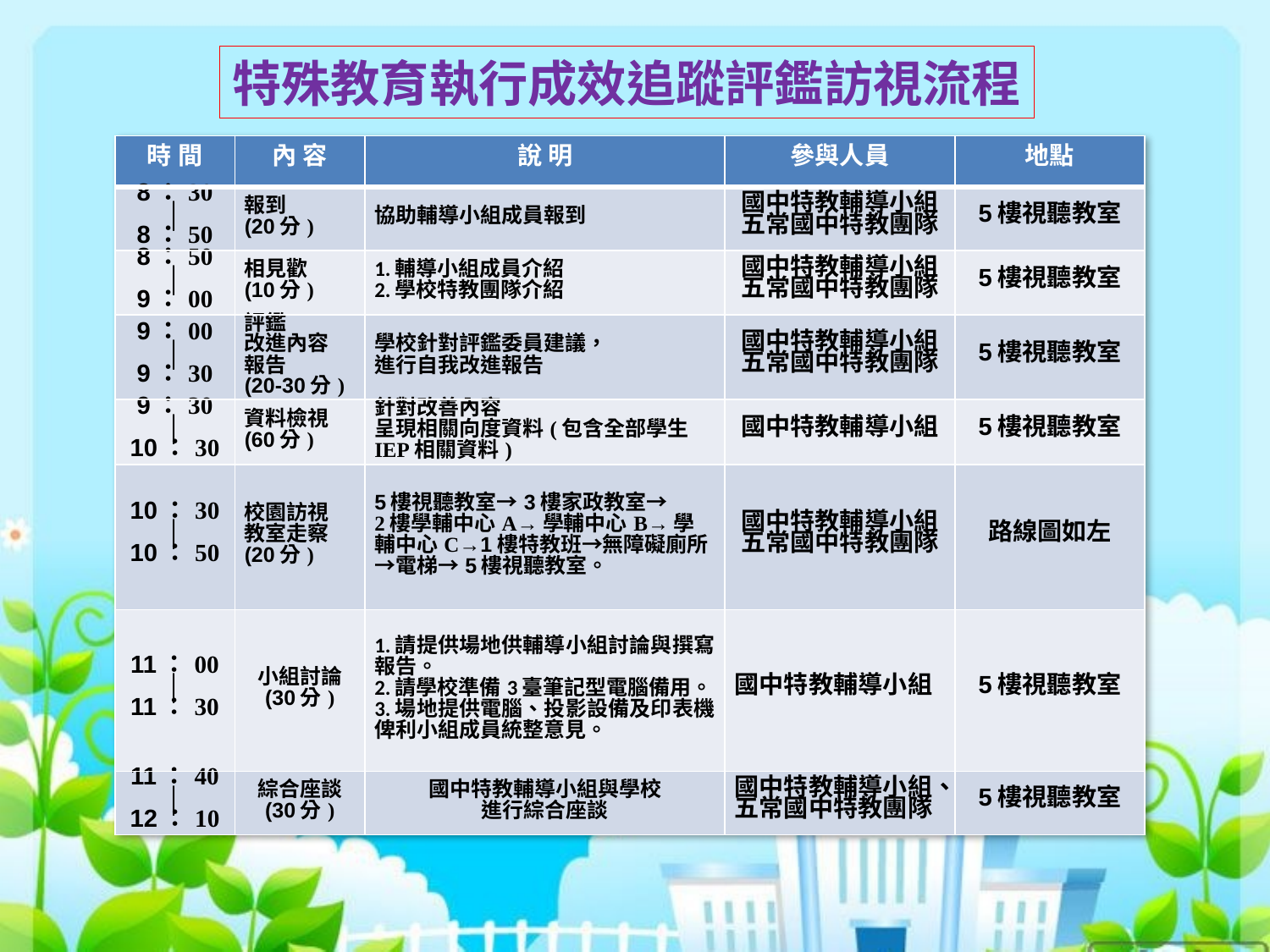

特殊教育執行成效追蹤評鑑訪視流程
| 時 間 | 內 容 | 說 明 | 參與人員 | 地點 |
| --- | --- | --- | --- | --- |
| 8：30 │ 8：50 | 報到 (20分) | 協助輔導小組成員報到 | 國中特教輔導小組 五常國中特教團隊 | 5樓視聽教室 |
| 8：50 │ 9：00 | 相見歡 (10分) | 1.輔導小組成員介紹 2.學校特教團隊介紹 | 國中特教輔導小組 五常國中特教團隊 | 5樓視聽教室 |
| 9：00 │ 9：30 | 評鑑 改進內容 報告 (20-30分) | 學校針對評鑑委員建議， 進行自我改進報告 | 國中特教輔導小組 五常國中特教團隊 | 5樓視聽教室 |
| 9：30 │ 10：30 | 資料檢視 (60分) | 針對改善內容 呈現相關向度資料(包含全部學生IEP相關資料) | 國中特教輔導小組 | 5樓視聽教室 |
| 10：30 │ 10：50 | 校園訪視 教室走察 (20分) | 5樓視聽教室→3樓家政教室→ 2樓學輔中心A→學輔中心B→學輔中心C→1樓特教班→無障礙廁所→電梯→5樓視聽教室。 | 國中特教輔導小組 五常國中特教團隊 | 路線圖如左 |
| 11：00 │ 11：30 | 小組討論 (30分) | 1.請提供場地供輔導小組討論與撰寫報告。 2.請學校準備3臺筆記型電腦備用。 3.場地提供電腦、投影設備及印表機俾利小組成員統整意見。 | 國中特教輔導小組 | 5樓視聽教室 |
| 11：40 │ 12：10 | 綜合座談 (30分) | 國中特教輔導小組與學校 進行綜合座談 | 國中特教輔導小組、 五常國中特教團隊 | 5樓視聽教室 |